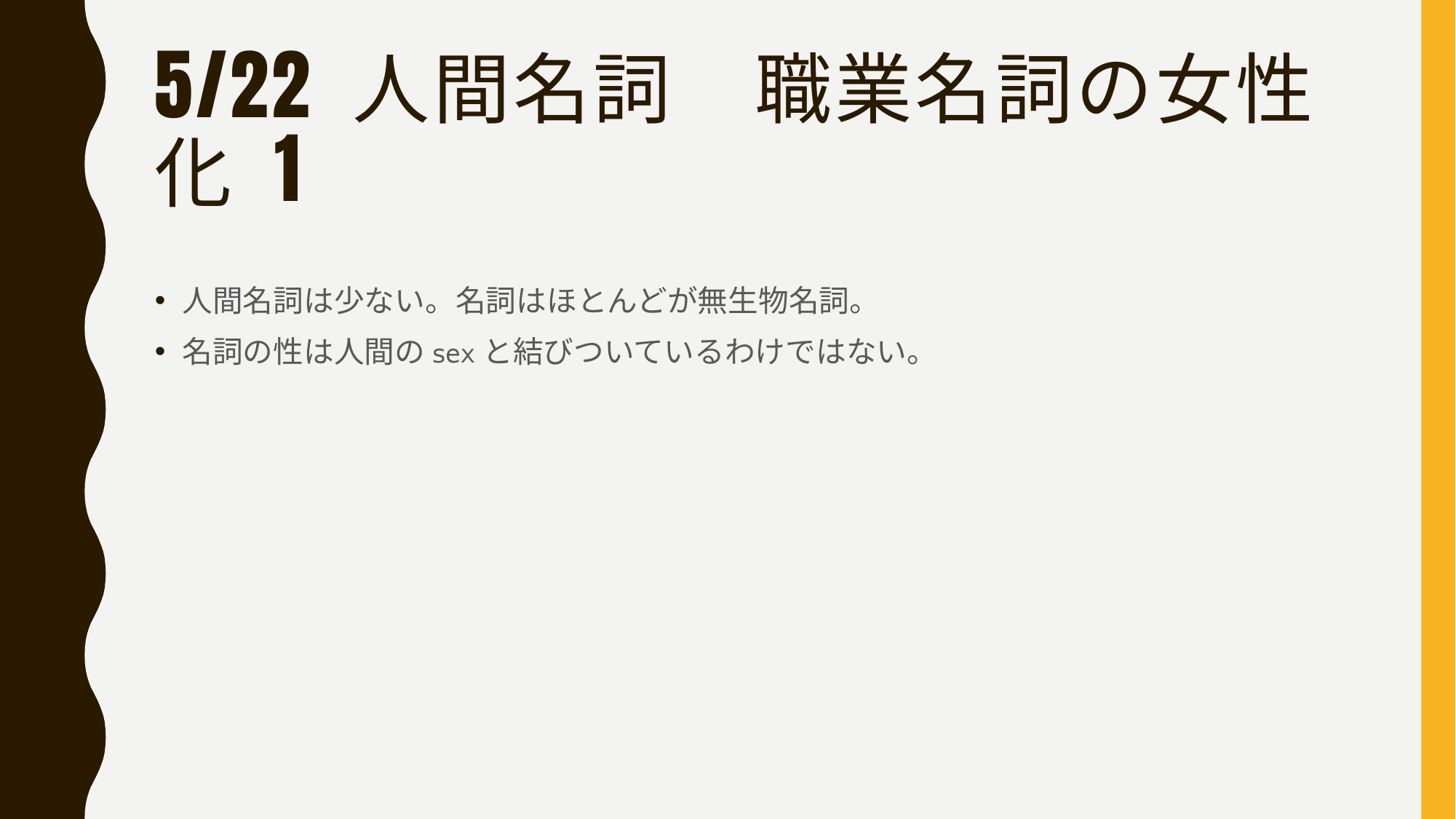

# 5/22 人間名詞　職業名詞の女性化 1
人間名詞は少ない。名詞はほとんどが無生物名詞。
名詞の性は人間のsexと結びついているわけではない。